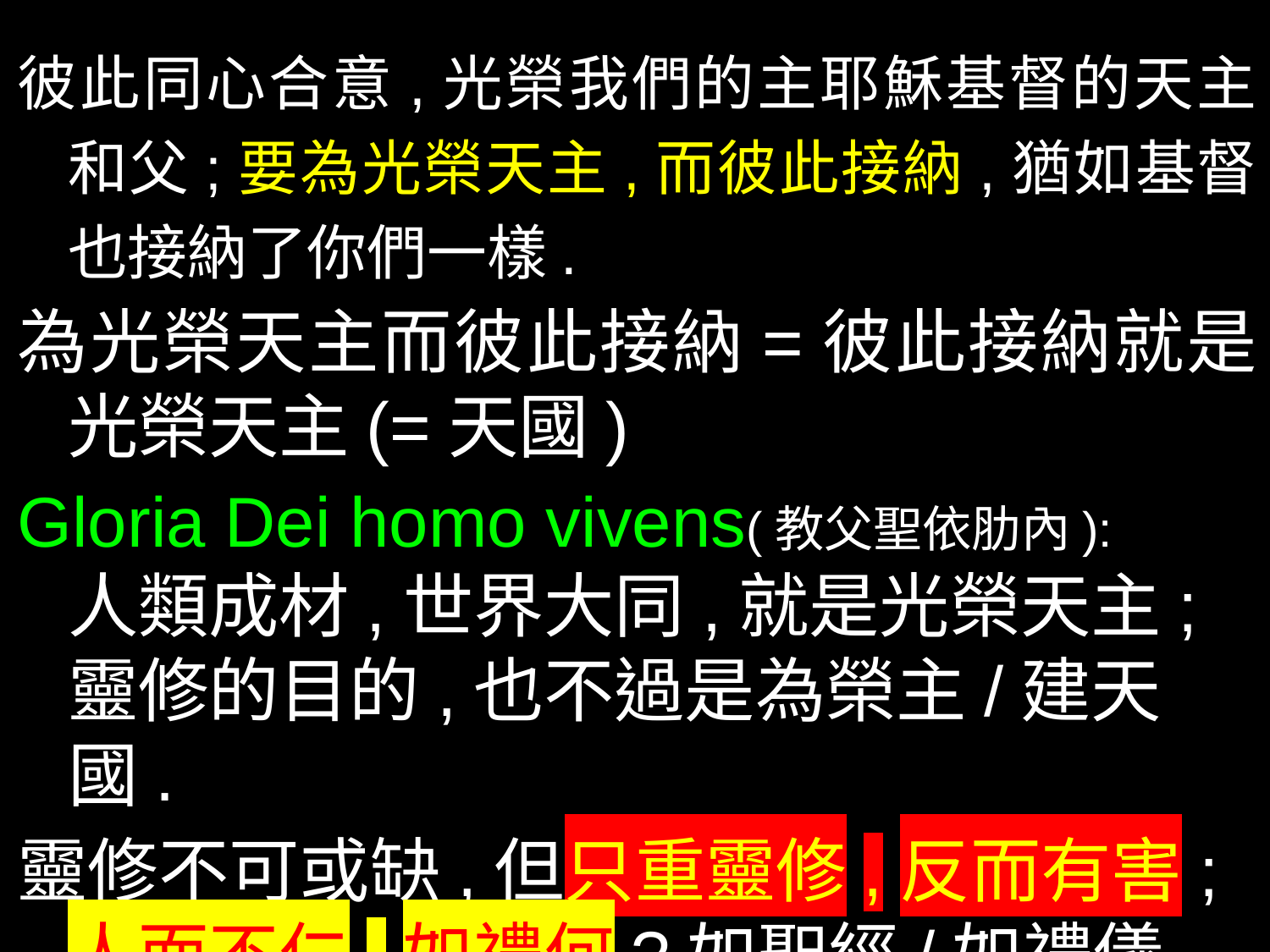

彼此同心合意,光榮我們的主耶穌基督的天主和父;要為光榮天主,而彼此接納,猶如基督也接納了你們一樣.
為光榮天主而彼此接納=彼此接納就是光榮天主(=天國)
Gloria Dei homo vivens(教父聖依肋內):
人類成材,世界大同,就是光榮天主;
靈修的目的,也不過是為榮主/建天國.
靈修不可或缺,但只重靈修,反而有害;
人而不仁,如禮何?如聖經/如禮儀何?